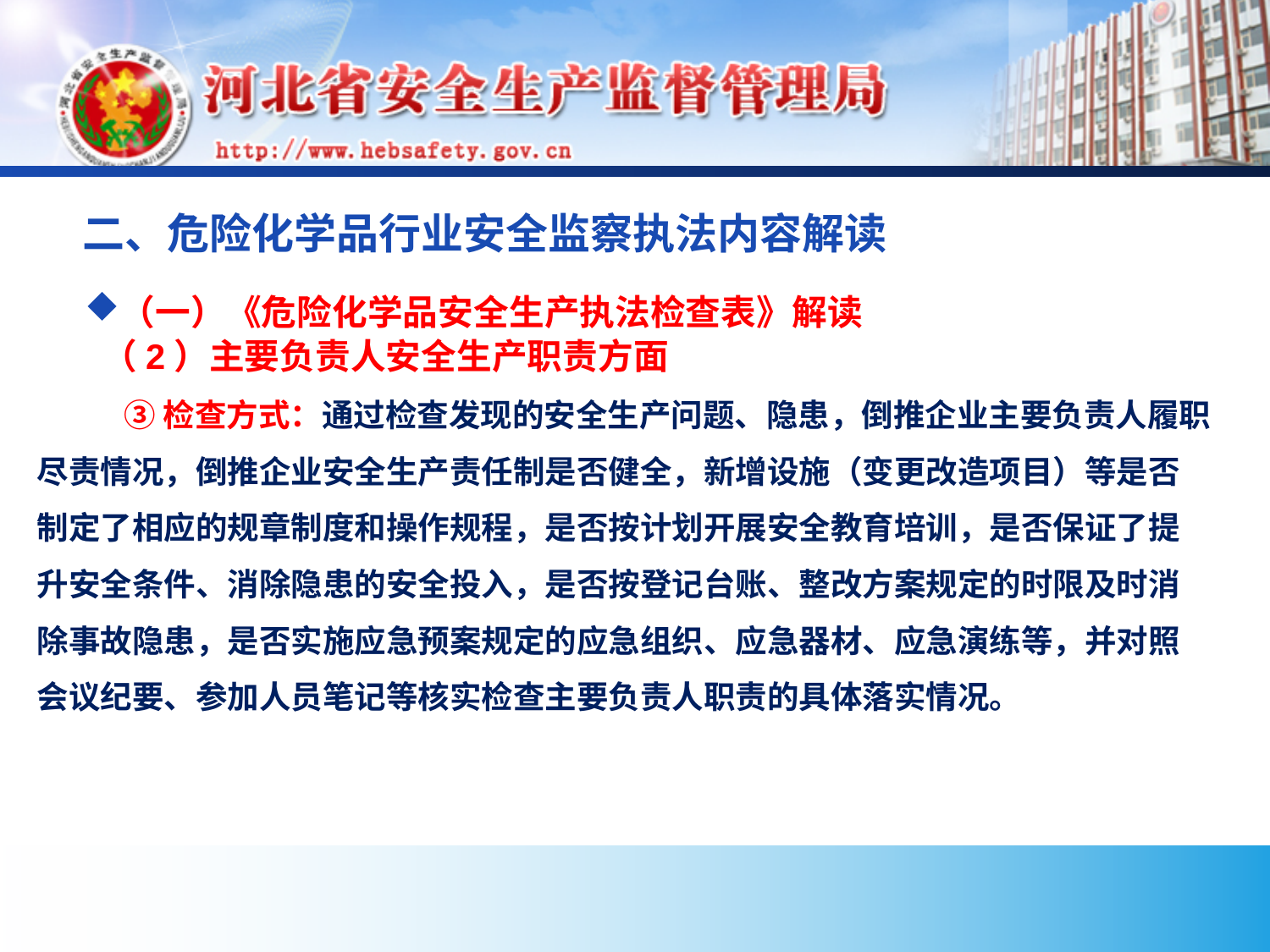

# 二、危险化学品行业安全监察执法内容解读
（一）《危险化学品安全生产执法检查表》解读
       （2）主要负责人安全生产职责方面
            ③检查方式：通过检查发现的安全生产问题、隐患，倒推企业主要负责人履职尽责情况，倒推企业安全生产责任制是否健全，新增设施（变更改造项目）等是否制定了相应的规章制度和操作规程，是否按计划开展安全教育培训，是否保证了提升安全条件、消除隐患的安全投入，是否按登记台账、整改方案规定的时限及时消除事故隐患，是否实施应急预案规定的应急组织、应急器材、应急演练等，并对照会议纪要、参加人员笔记等核实检查主要负责人职责的具体落实情况。